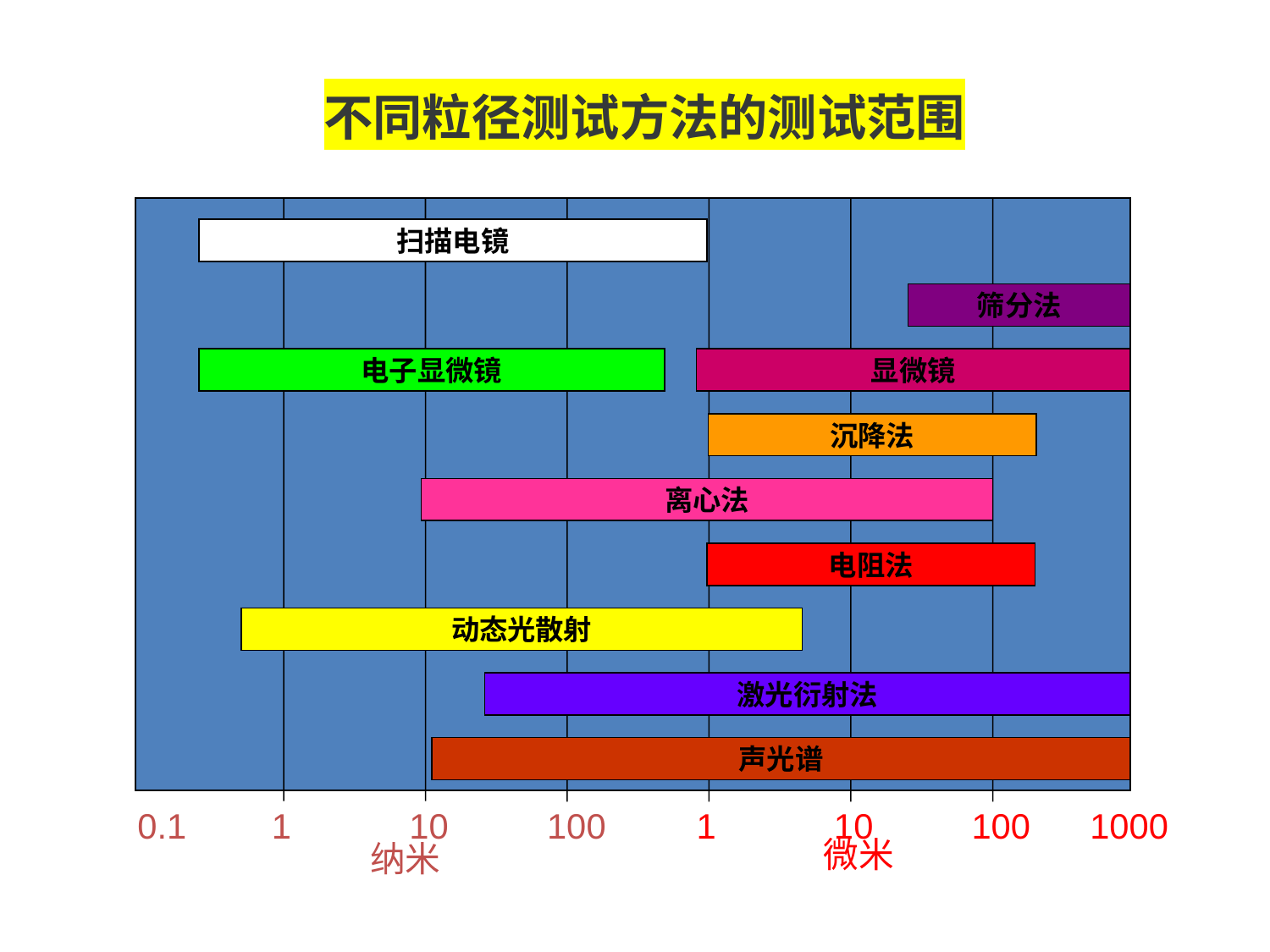

不同粒径测试方法的测试范围

扫描电镜
筛分法
电子显微镜
显微镜
沉降法
离心法
电阻法
动态光散射
激光衍射法
声光谱
0.1
1
10
100
1
10
100
1000
微米
纳米